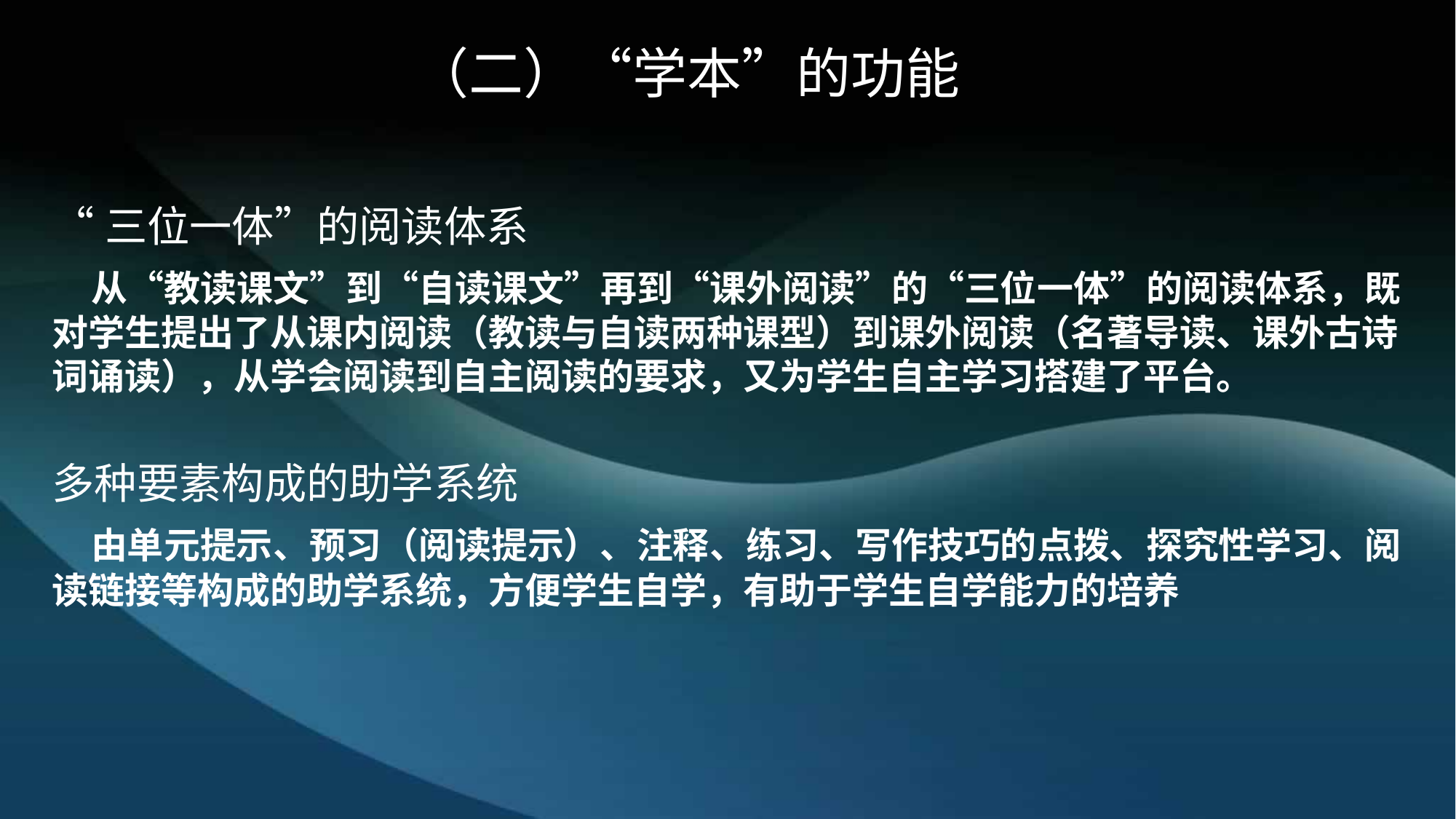

# （二）“学本”的功能
“三位一体”的阅读体系
   从“教读课文”到“自读课文”再到“课外阅读”的“三位一体”的阅读体系，既对学生提出了从课内阅读（教读与自读两种课型）到课外阅读（名著导读、课外古诗词诵读），从学会阅读到自主阅读的要求，又为学生自主学习搭建了平台。

多种要素构成的助学系统
   由单元提示、预习（阅读提示）、注释、练习、写作技巧的点拨、探究性学习、阅读链接等构成的助学系统，方便学生自学，有助于学生自学能力的培养